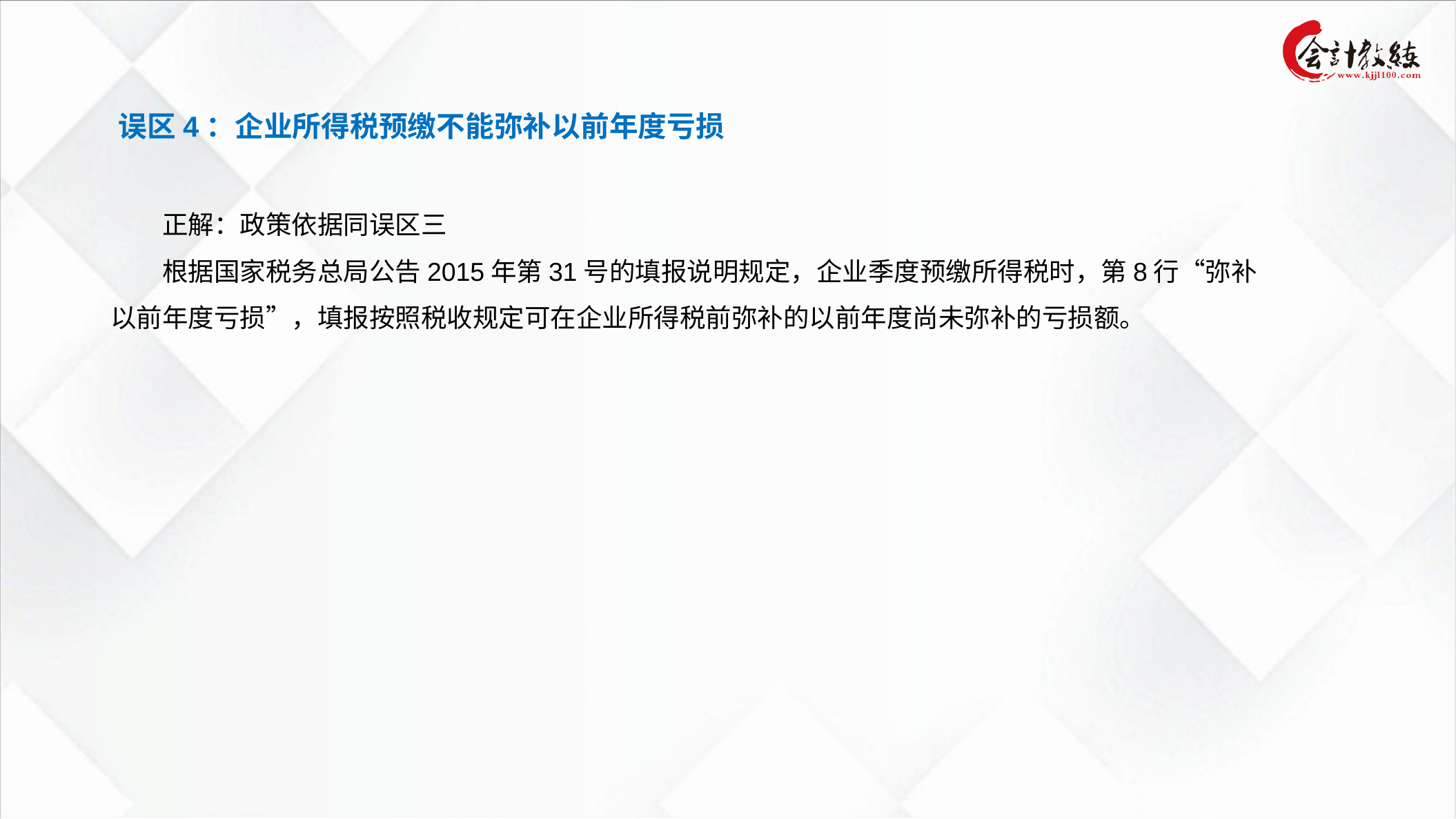

误区4：企业所得税预缴不能弥补以前年度亏损
正解：政策依据同误区三
根据国家税务总局公告2015年第31号的填报说明规定，企业季度预缴所得税时，第8行“弥补以前年度亏损”，填报按照税收规定可在企业所得税前弥补的以前年度尚未弥补的亏损额。